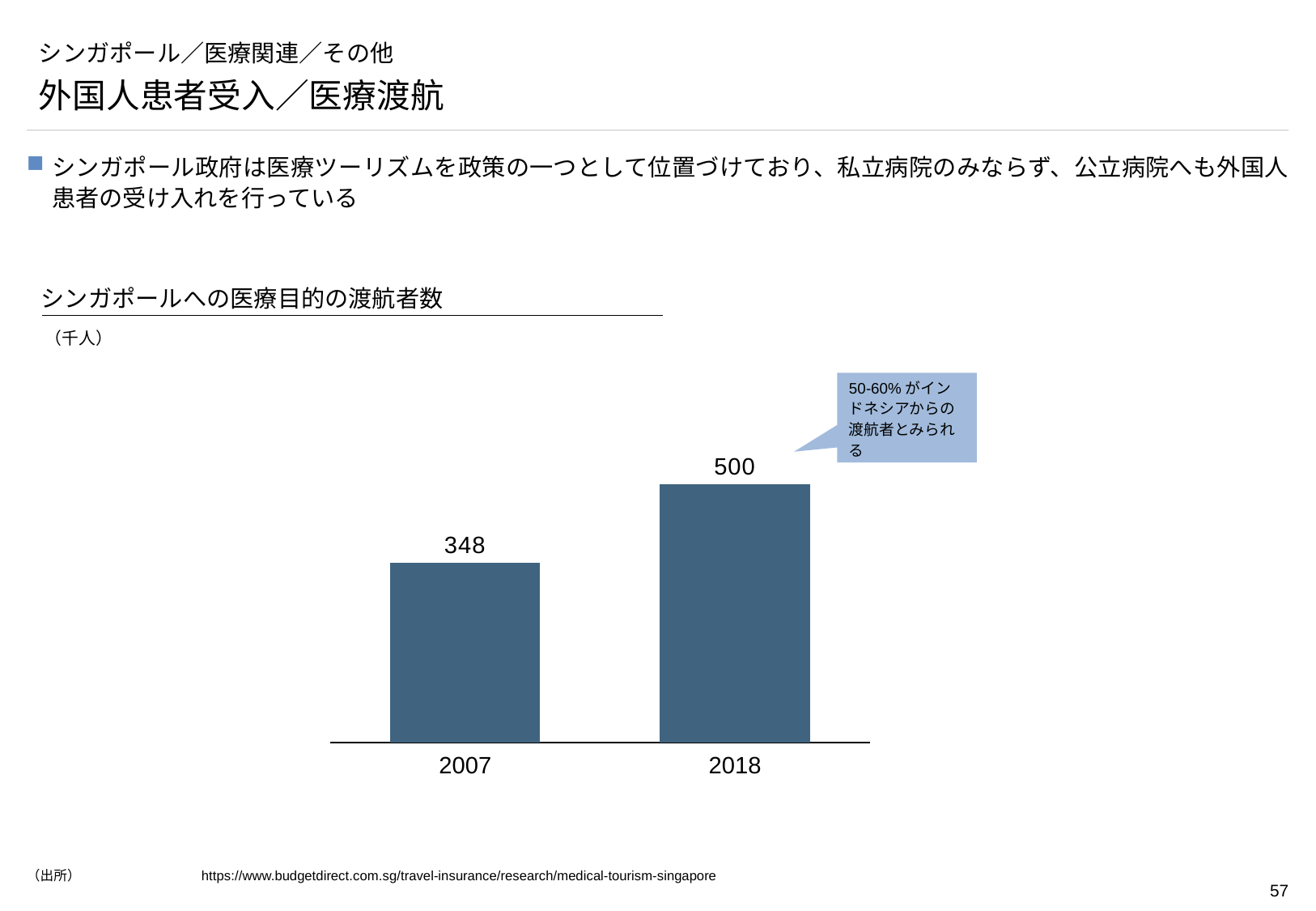

# シンガポール／医療関連／その他
外国人患者受入／医療渡航
シンガポール政府は医療ツーリズムを政策の一つとして位置づけており、私立病院のみならず、公立病院へも外国人患者の受け入れを行っている

シンガポールへの医療目的の渡航者数
（千人）
50-60%がインドネシアからの渡航者とみられる

### Chart

| Category |  |
|---|---|
2007
2018
（出所）	 https://www.budgetdirect.com.sg/travel-insurance/research/medical-tourism-singapore